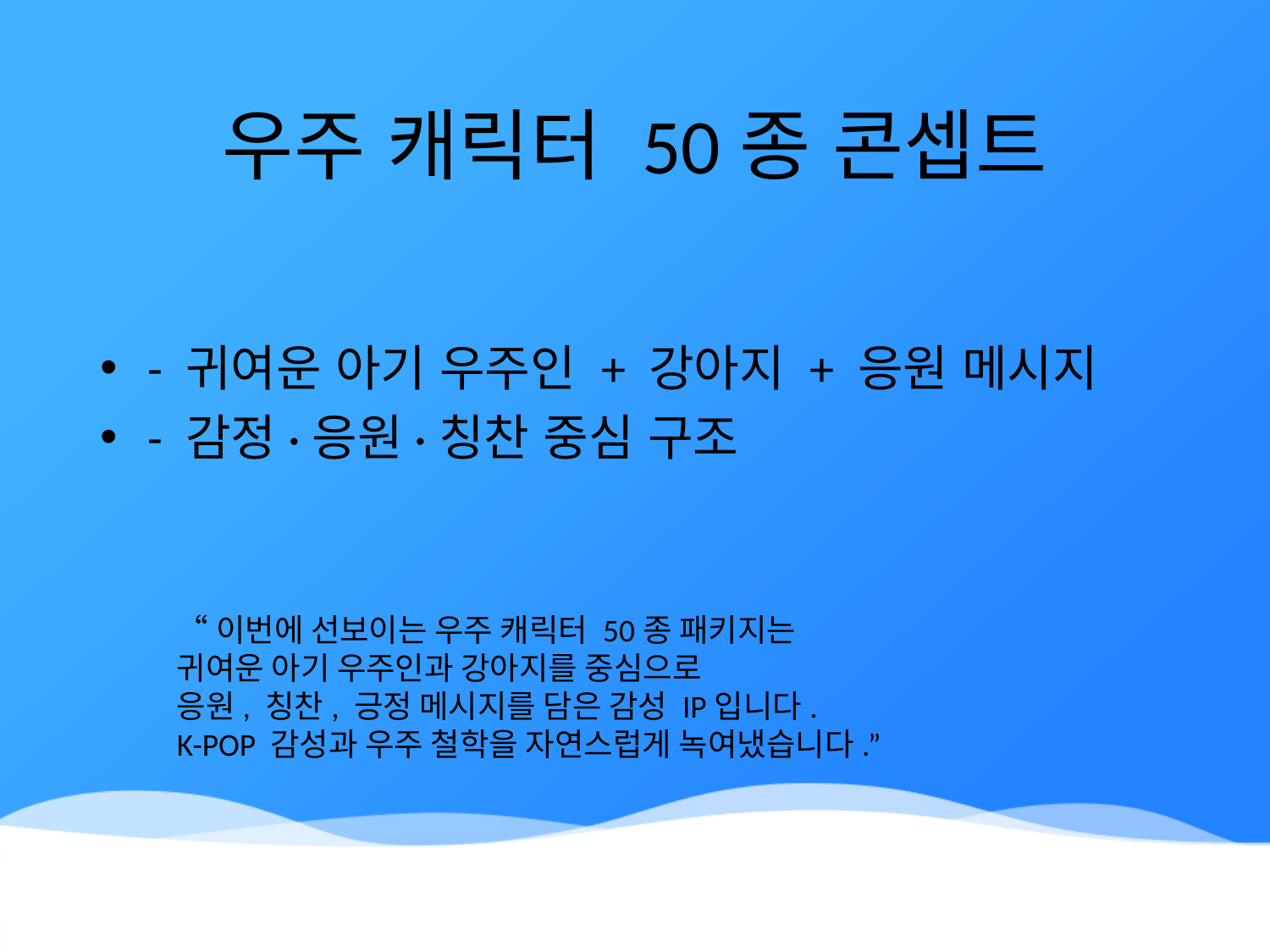

# 우주 캐릭터 50종 콘셉트

- 귀여운 아기 우주인 + 강아지 + 응원 메시지
- 감정·응원·칭찬 중심 구조
“이번에 선보이는 우주 캐릭터 50종 패키지는
귀여운 아기 우주인과 강아지를 중심으로
응원, 칭찬, 긍정 메시지를 담은 감성 IP입니다.
K-POP 감성과 우주 철학을 자연스럽게 녹여냈습니다.”